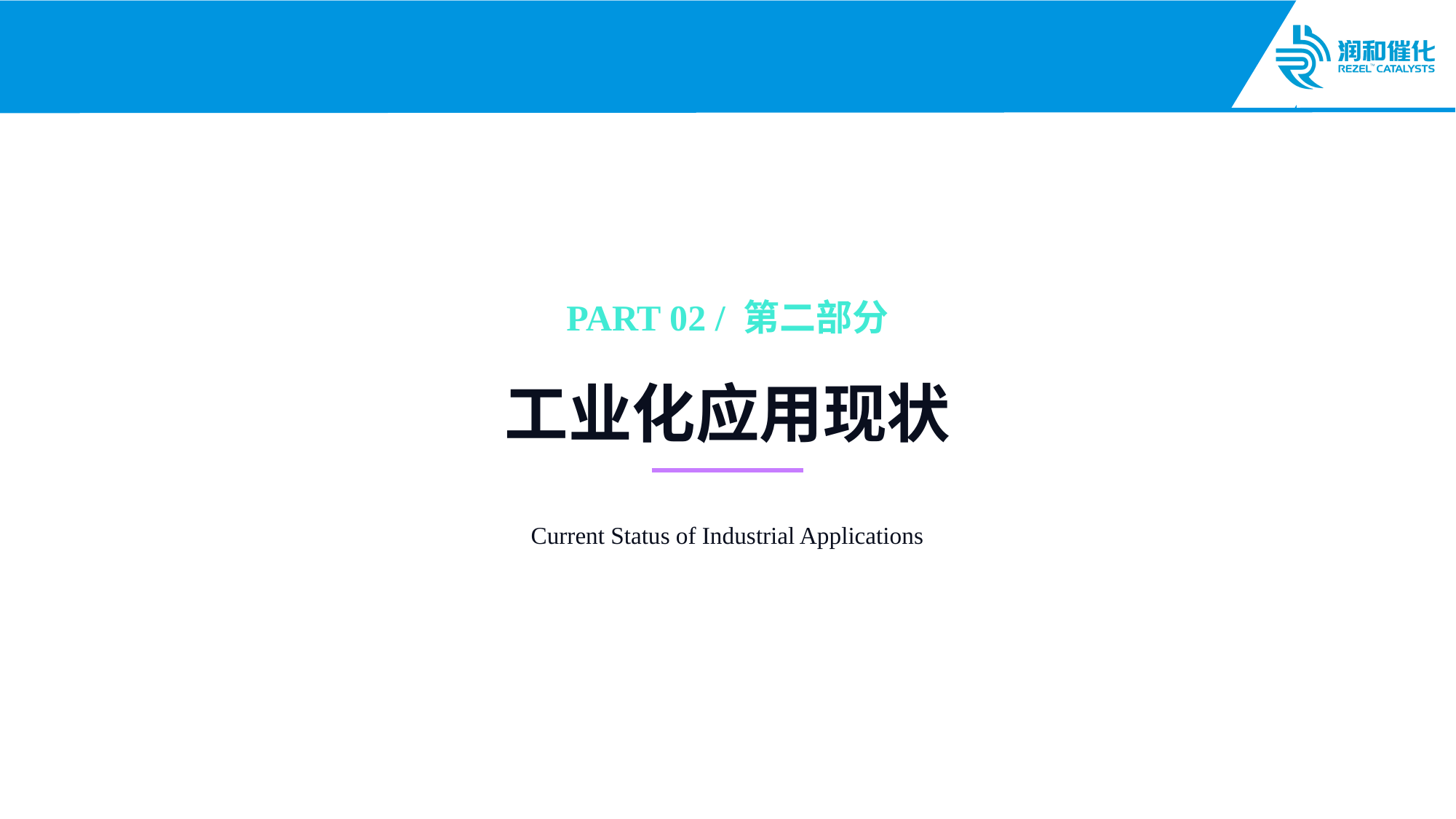

PART 02 / 第二部分
工业化应用现状
Current Status of Industrial Applications